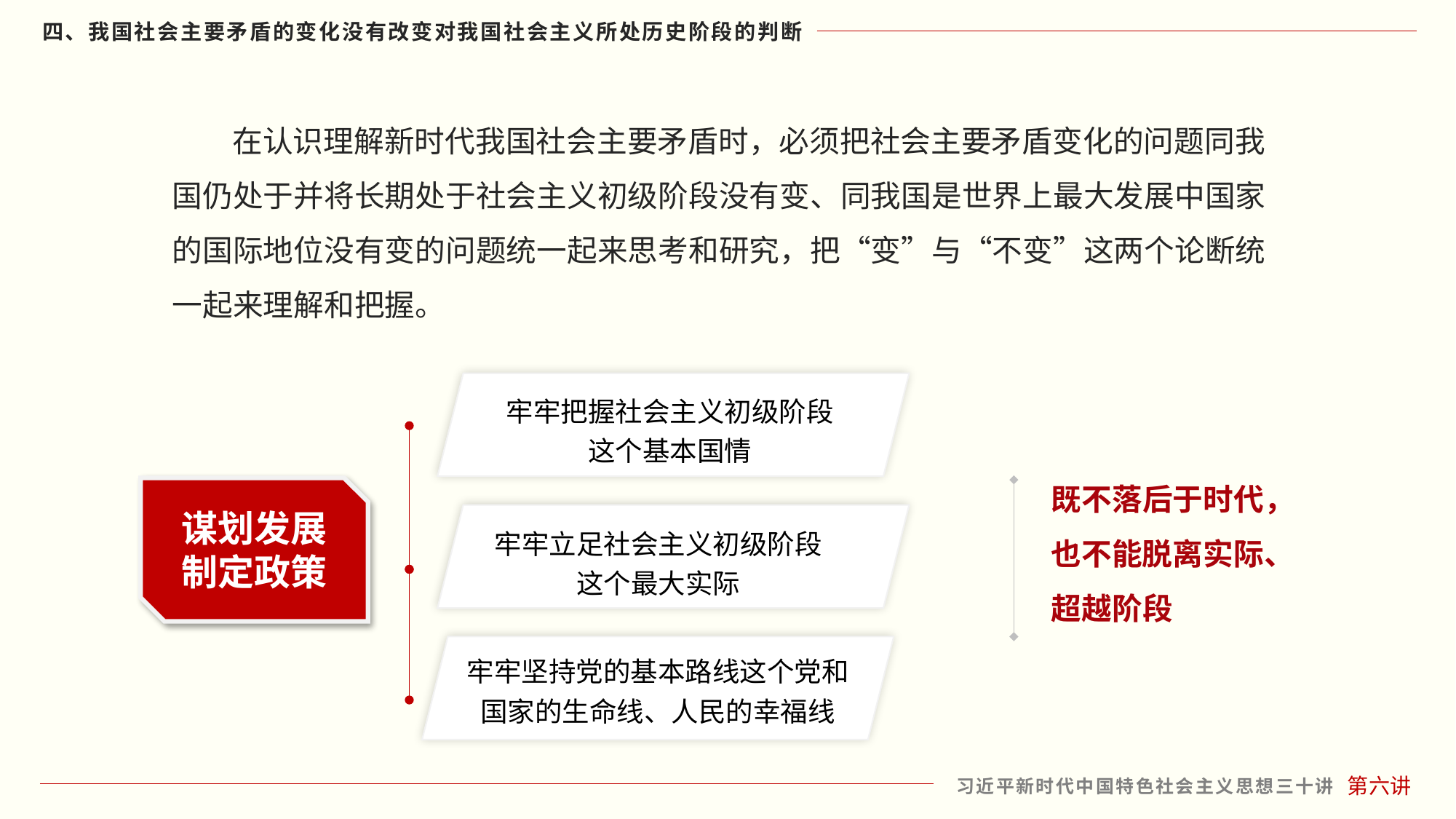

在认识理解新时代我国社会主要矛盾时，必须把社会主要矛盾变化的问题同我国仍处于并将长期处于社会主义初级阶段没有变、同我国是世界上最大发展中国家的国际地位没有变的问题统一起来思考和研究，把“变”与“不变”这两个论断统一起来理解和把握。

牢牢把握社会主义初级阶段
这个基本国情
既不落后于时代，也不能脱离实际、超越阶段

谋划发展
制定政策

牢牢立足社会主义初级阶段
这个最大实际

牢牢坚持党的基本路线这个党和国家的生命线、人民的幸福线